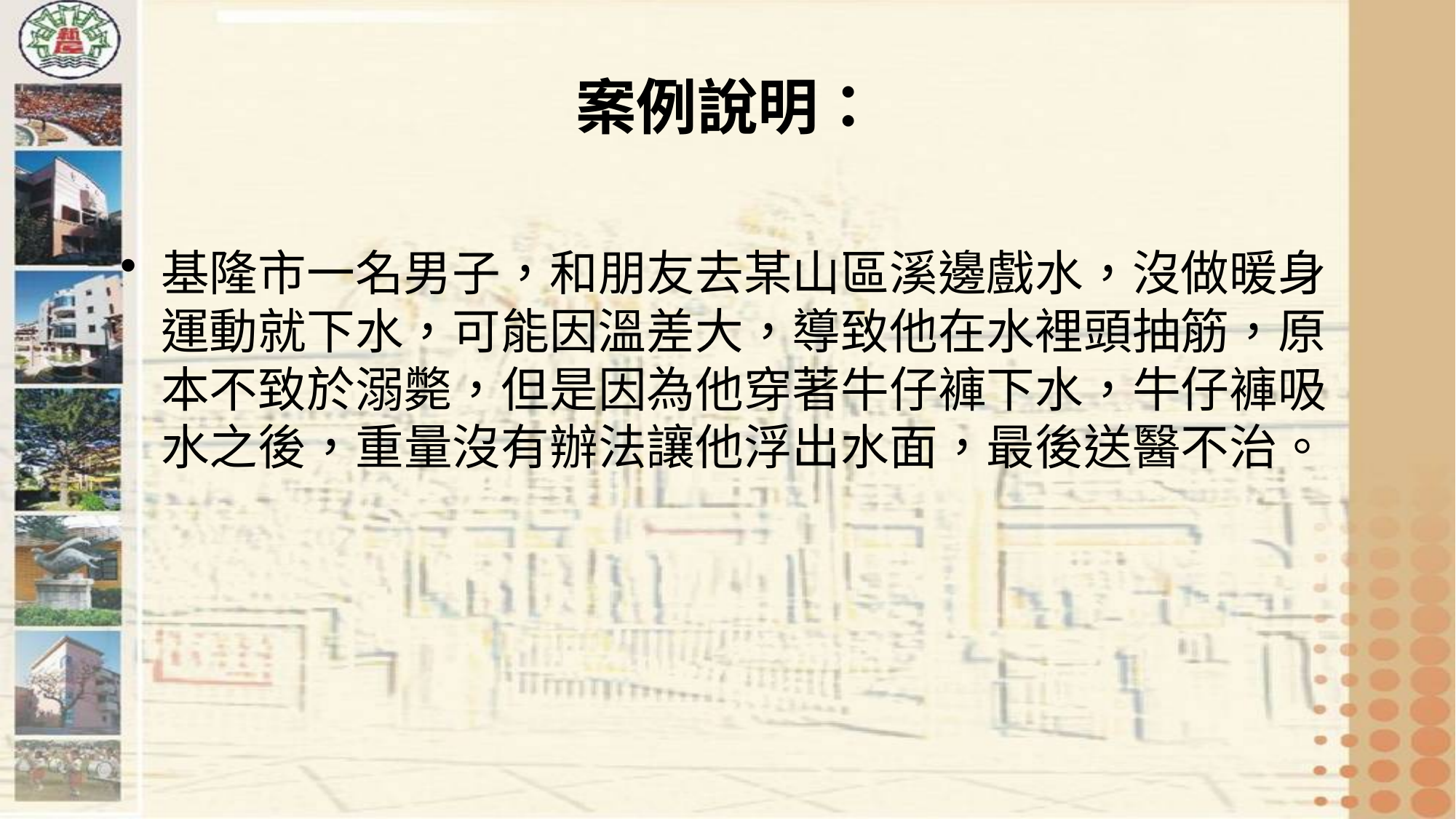

# 案例說明：
基隆市一名男子，和朋友去某山區溪邊戲水，沒做暖身運動就下水，可能因溫差大，導致他在水裡頭抽筋，原本不致於溺斃，但是因為他穿著牛仔褲下水，牛仔褲吸水之後，重量沒有辦法讓他浮出水面，最後送醫不治。